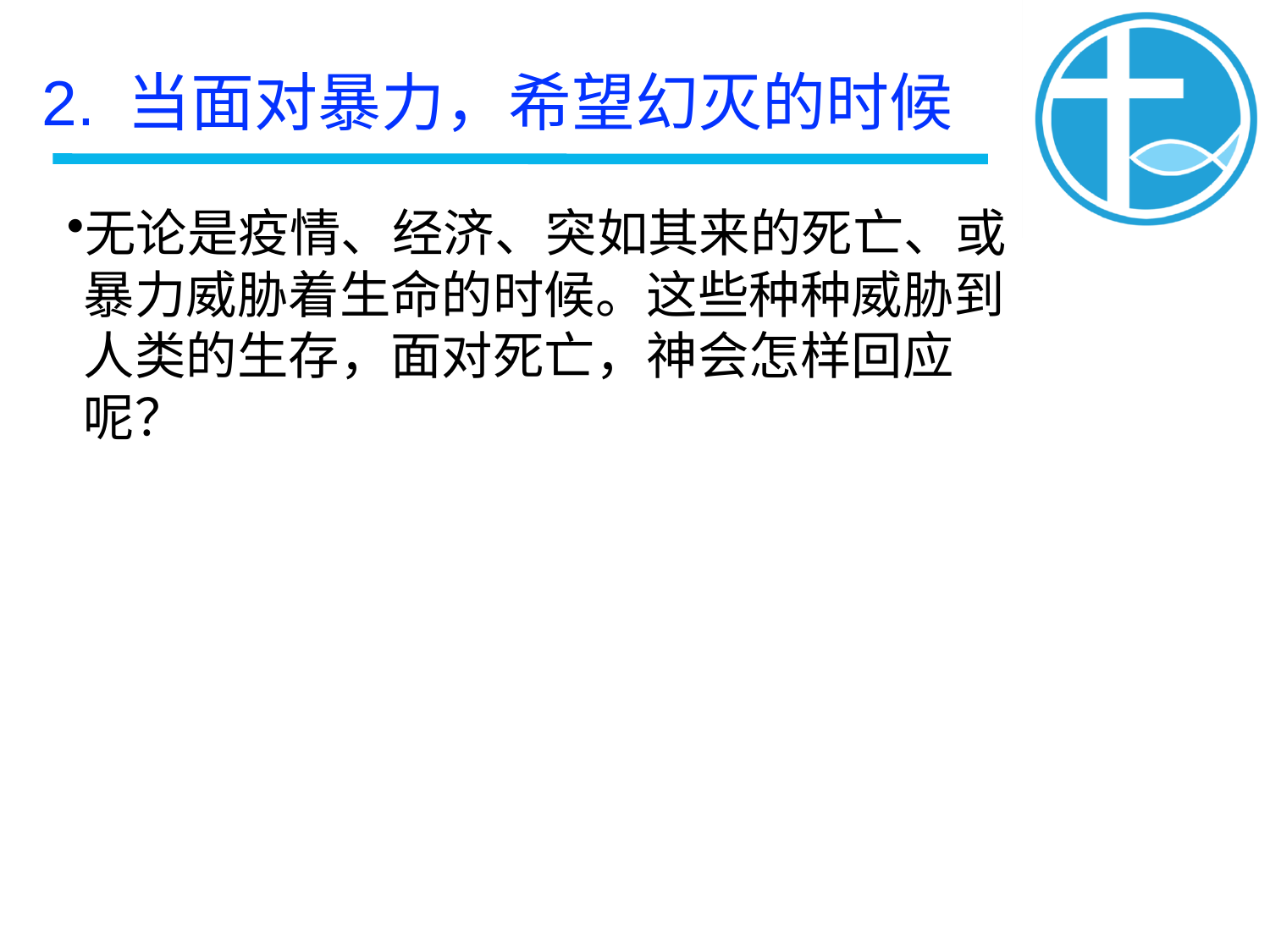

2. 当面对暴力，希望幻灭的时候
无论是疫情、经济、突如其来的死亡、或暴力威胁着生命的时候。这些种种威胁到人类的生存，面对死亡，神会怎样回应呢？